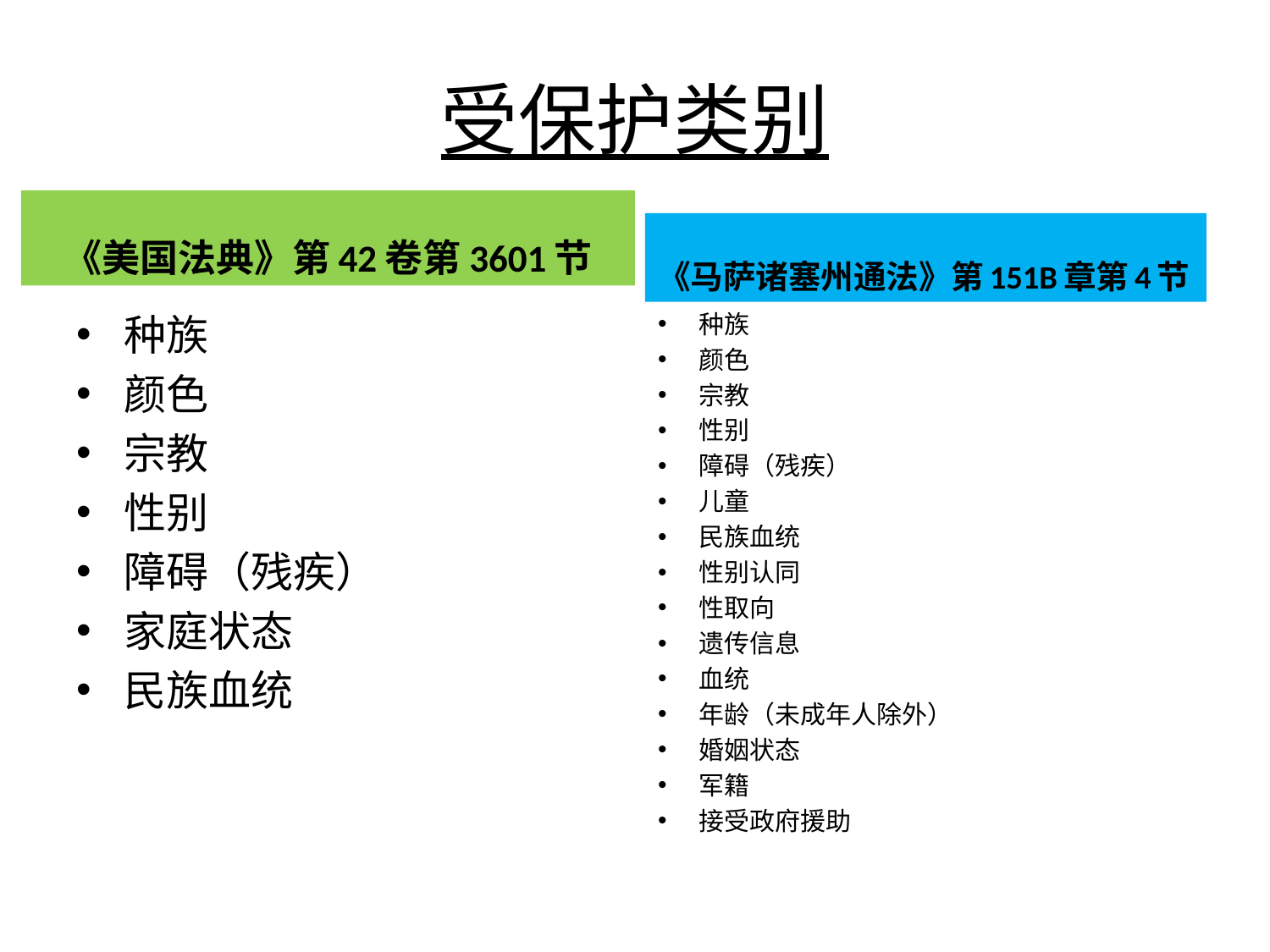

# 受保护类别
《美国法典》第42卷第3601节
《马萨诸塞州通法》第151B章第4节
种族
颜色
宗教
性别
障碍（残疾）
家庭状态
民族血统
种族
颜色
宗教
性别
障碍（残疾）
儿童
民族血统
性别认同
性取向
遗传信息
血统
年龄（未成年人除外）
婚姻状态
军籍
接受政府援助